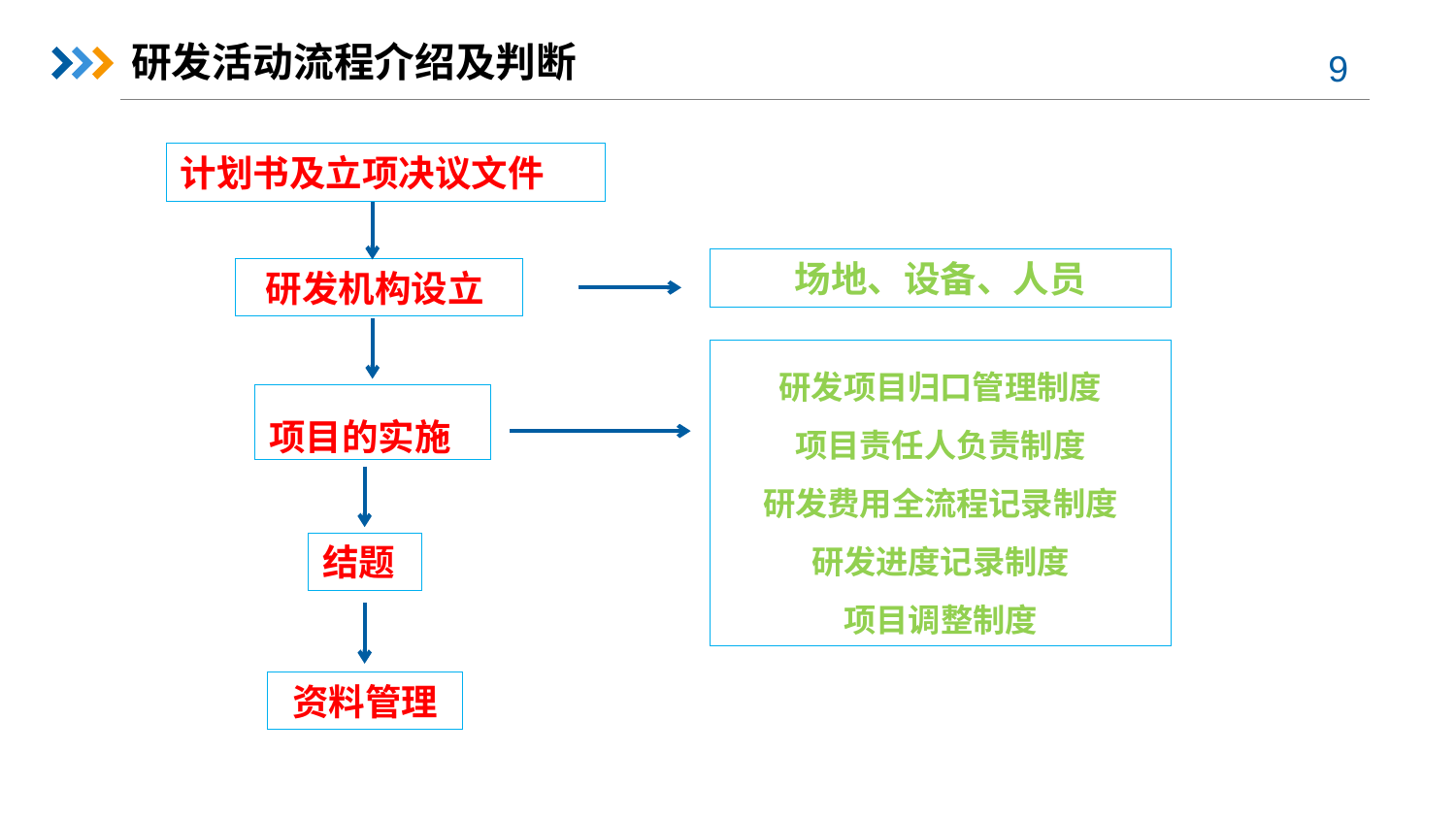

研发活动流程介绍及判断
计划书及立项决议文件
场地、设备、人员
研发机构设立
研发项目归口管理制度
项目责任人负责制度
研发费用全流程记录制度
研发进度记录制度
项目调整制度

项目的实施
结题
资料管理